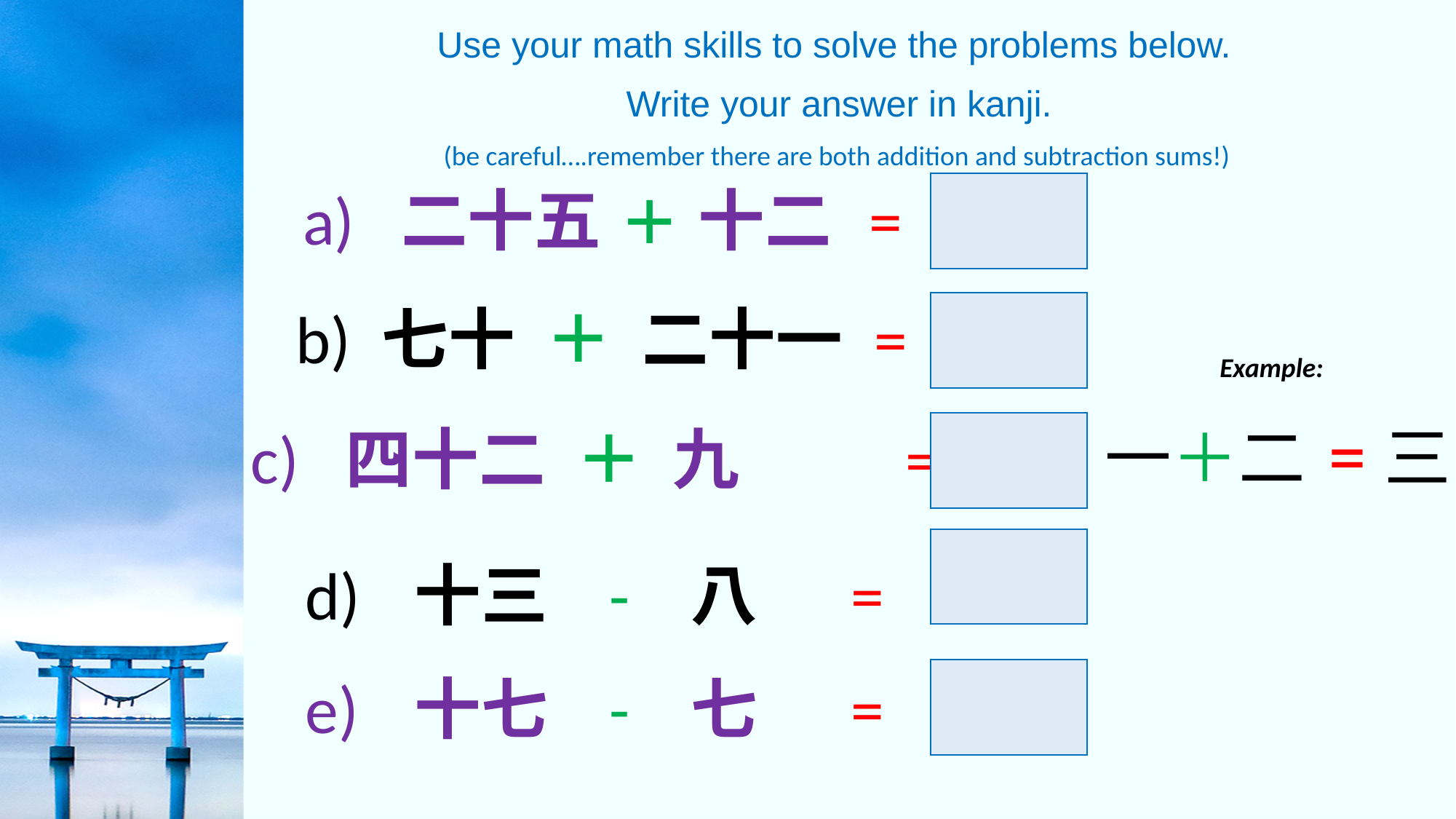

Use your math skills to solve the problems below.
 Write your answer in kanji.
 (be careful….remember there are both addition and subtraction sums!)
a)  二十五　＋　十二     =

b) 七十  ＋  二十一 =

Example:

 一＋二　=三

c)  四十二  ＋  九　	=

d)  	十三   -   八　	=

e)  	十七   -   七　	=